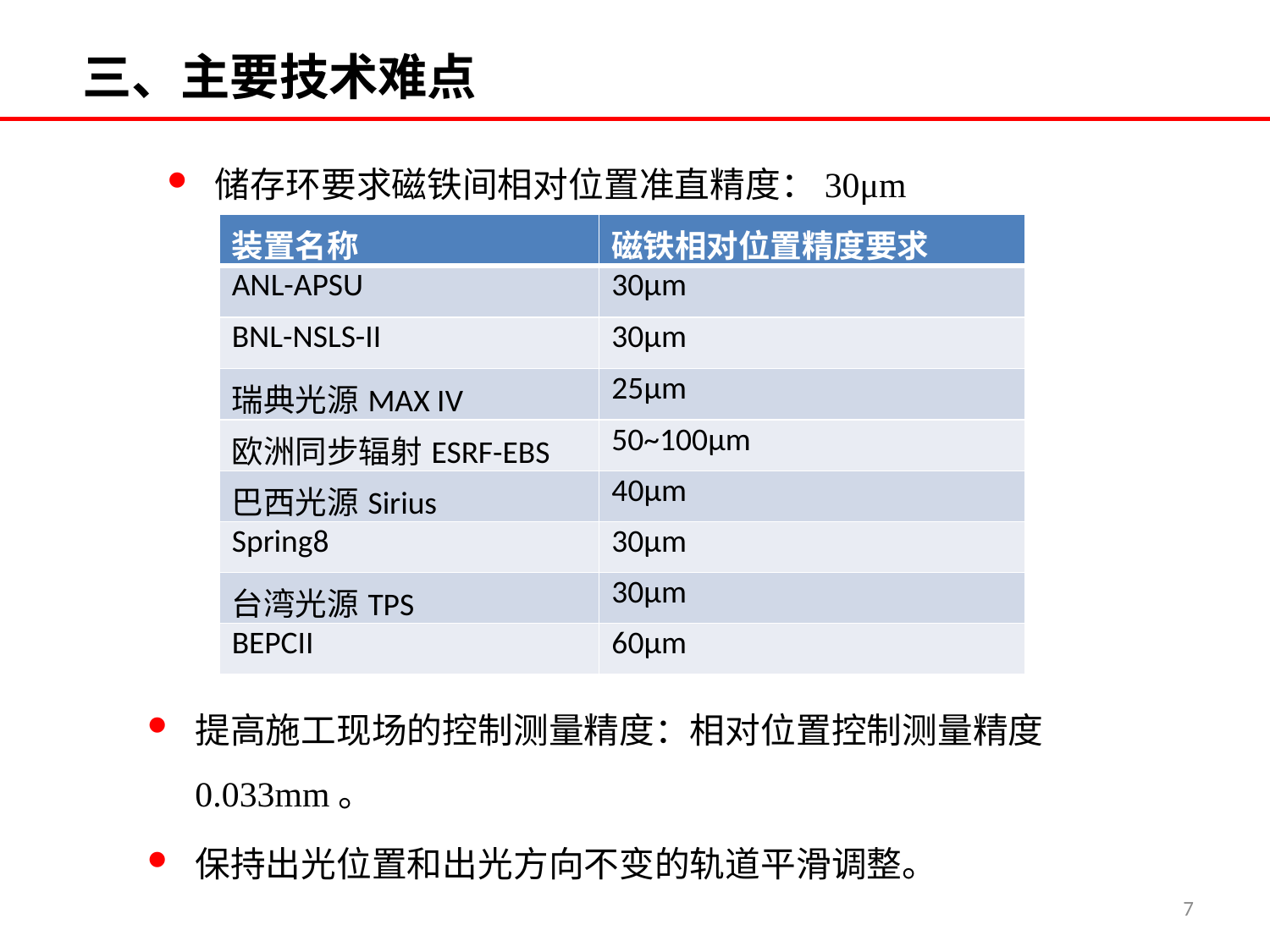

# 三、主要技术难点
储存环要求磁铁间相对位置准直精度：30μm
| 装置名称 | 磁铁相对位置精度要求 |
| --- | --- |
| ANL-APSU | 30μm |
| BNL-NSLS-II | 30μm |
| 瑞典光源MAX IV | 25μm |
| 欧洲同步辐射ESRF-EBS | 50~100μm |
| 巴西光源Sirius | 40μm |
| Spring8 | 30μm |
| 台湾光源TPS | 30μm |
| BEPCII | 60μm |
提高施工现场的控制测量精度：相对位置控制测量精度0.033mm。
保持出光位置和出光方向不变的轨道平滑调整。
7